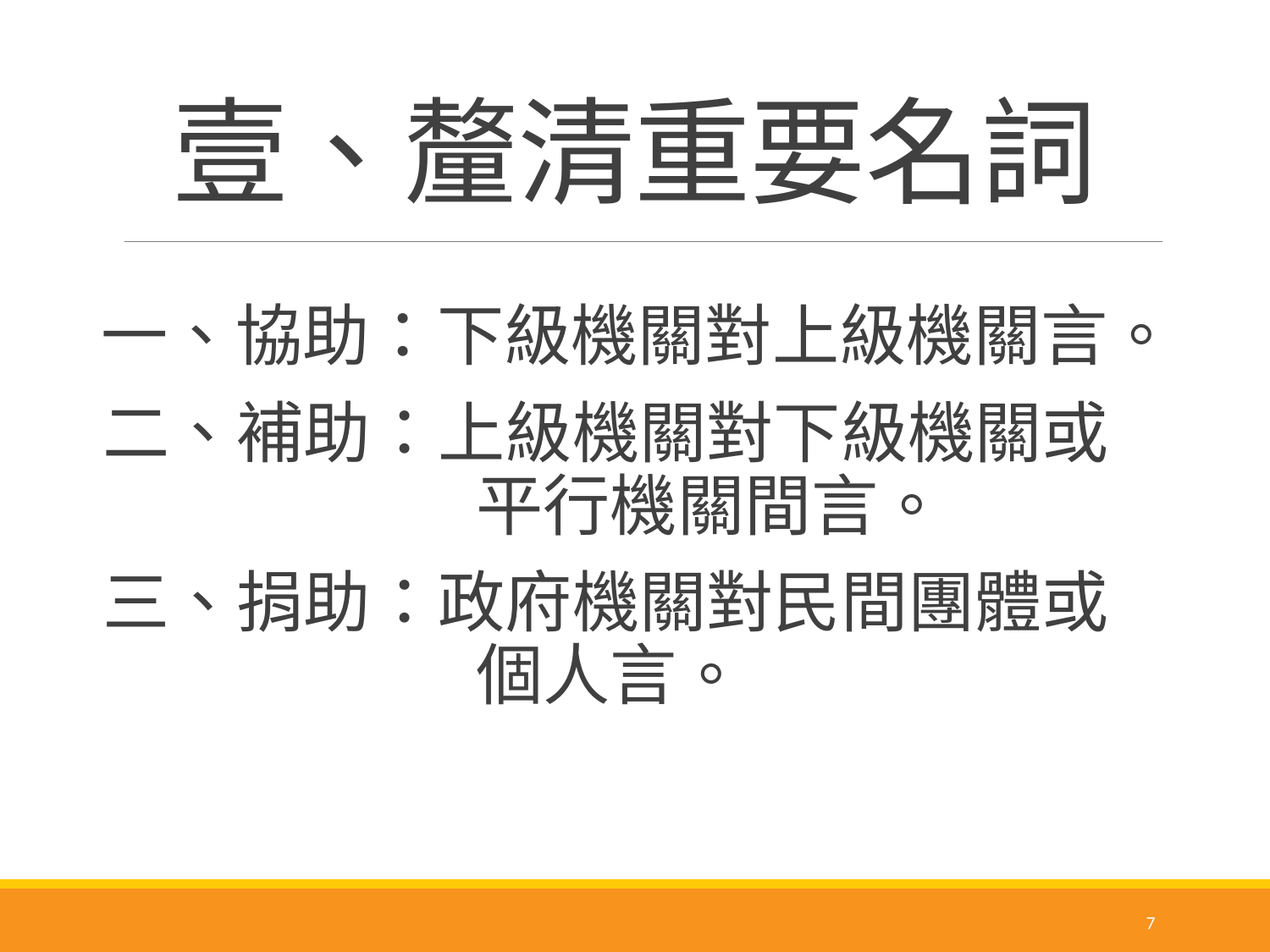

# 壹、釐清重要名詞
一、協助：下級機關對上級機關言。
二、補助：上級機關對下級機關或平行機關間言。
三、捐助：政府機關對民間團體或個人言。
7